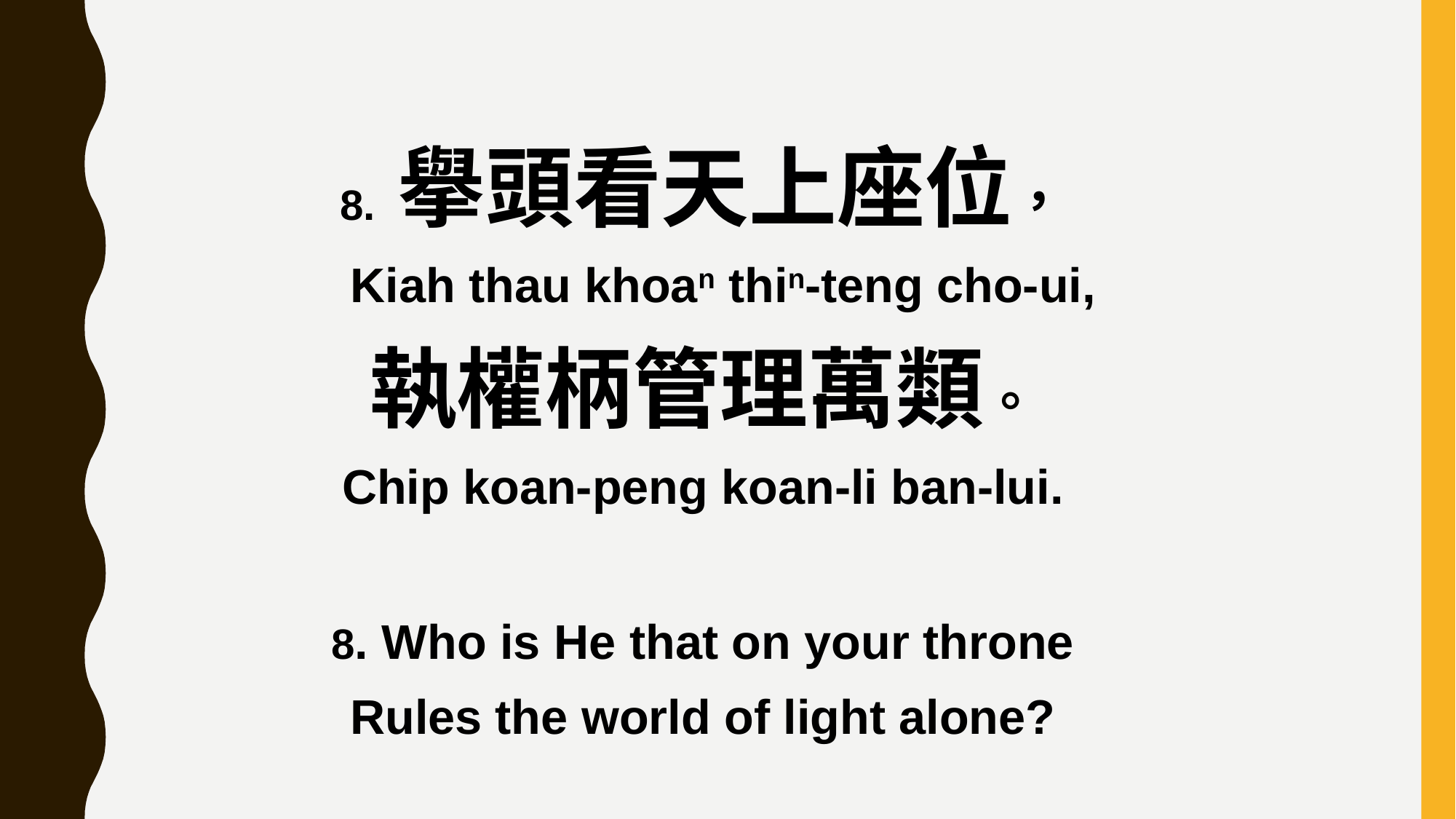

8. 擧頭看天上座位，
   Kiah thau khoan thin-teng cho-ui,
執權柄管理萬類。
Chip koan-peng koan-li ban-lui.

8. Who is He that on your throne
Rules the world of light alone?